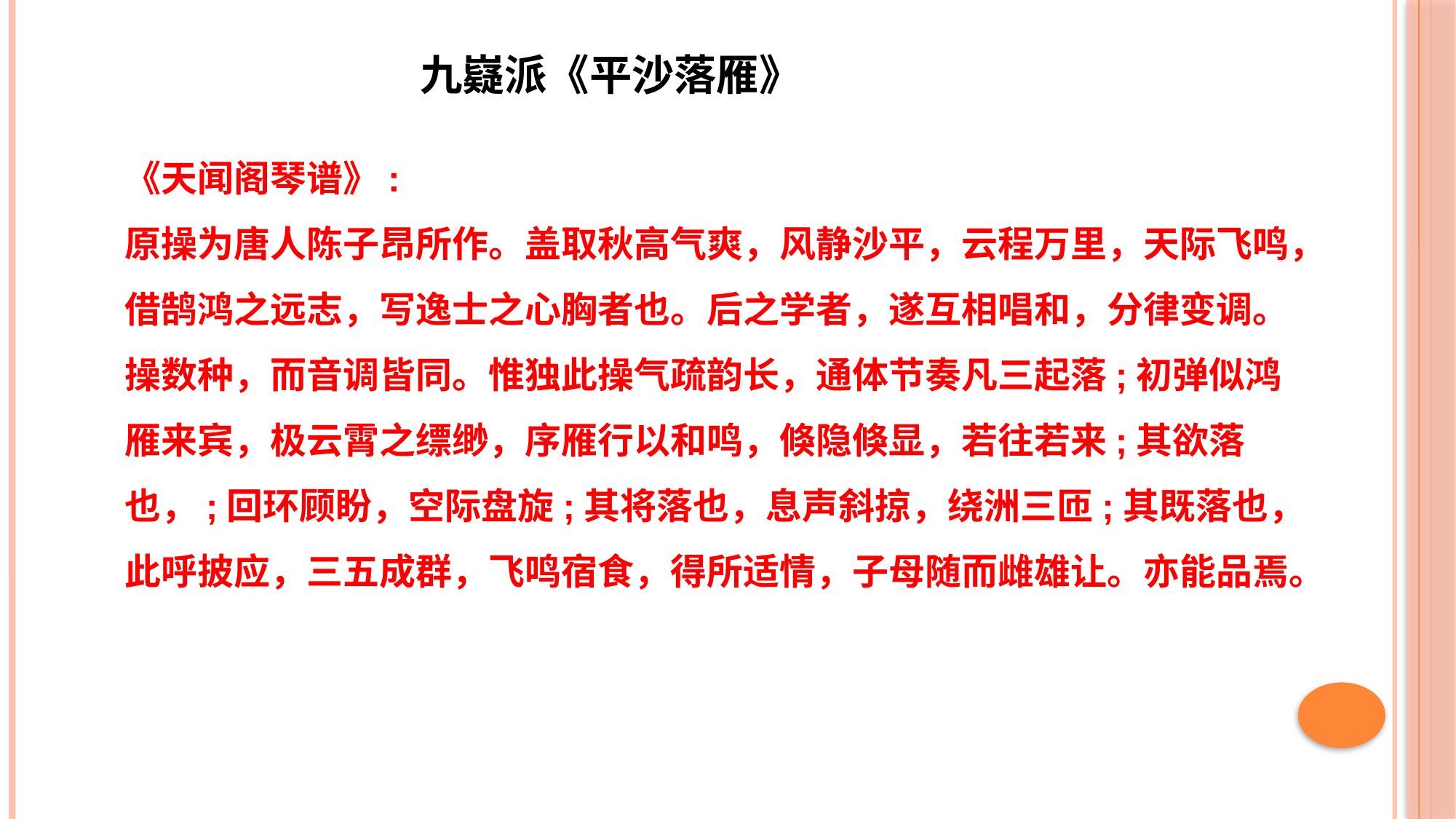

九嶷派《平沙落雁》
《天闻阁琴谱》:
原操为唐人陈子昂所作。盖取秋高气爽，风静沙平，云程万里，天际飞鸣，借鹄鸿之远志，写逸士之心胸者也。后之学者，遂互相唱和，分律变调。操数种，而音调皆同。惟独此操气疏韵长，通体节奏凡三起落;初弹似鸿雁来宾，极云霄之缥缈，序雁行以和鸣，倏隐倏显，若往若来;其欲落也，;回环顾盼，空际盘旋;其将落也，息声斜掠，绕洲三匝;其既落也，此呼披应，三五成群，飞鸣宿食，得所适情，子母随而雌雄让。亦能品焉。